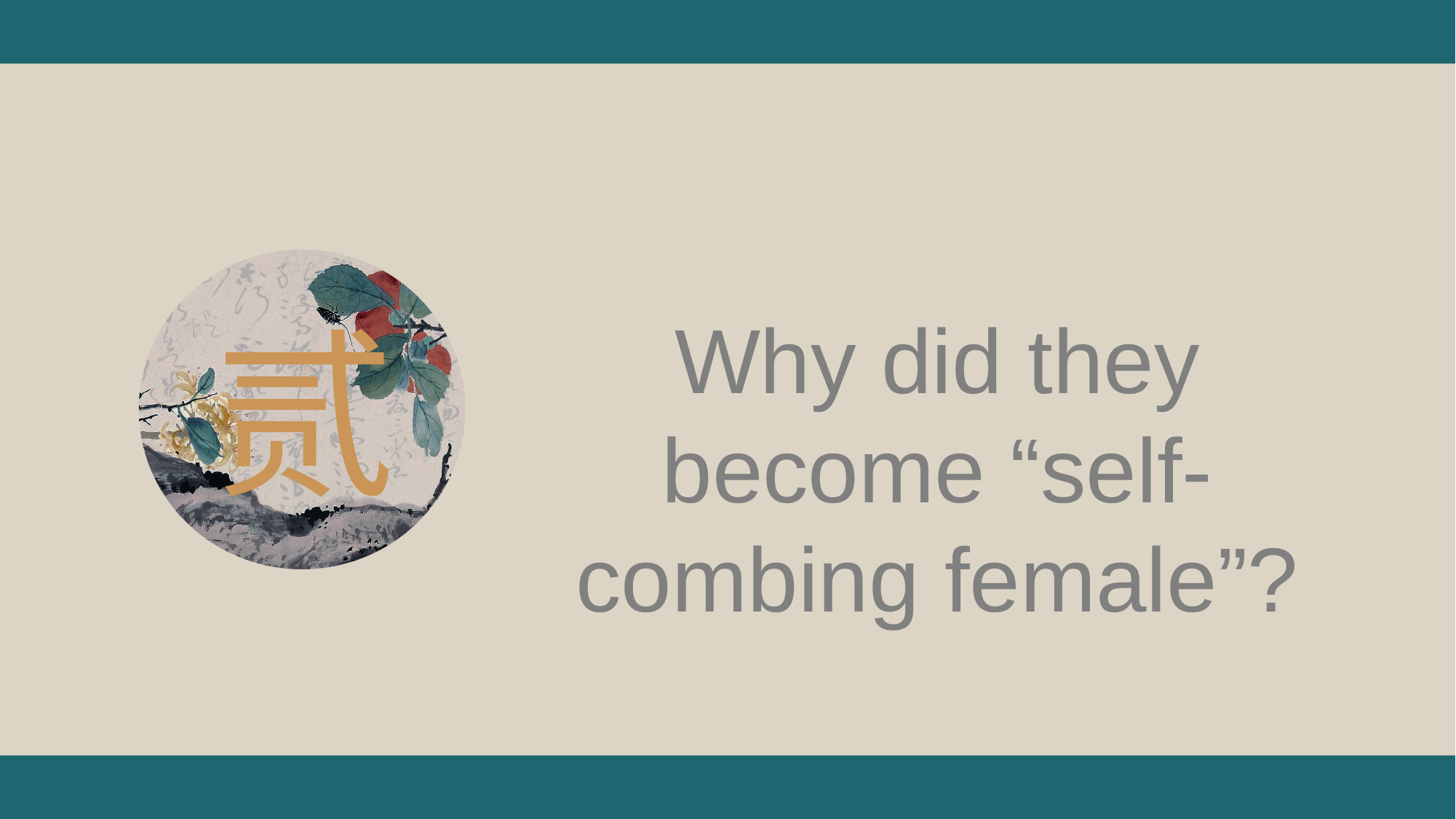

Why did they become “self-combing female”?

贰